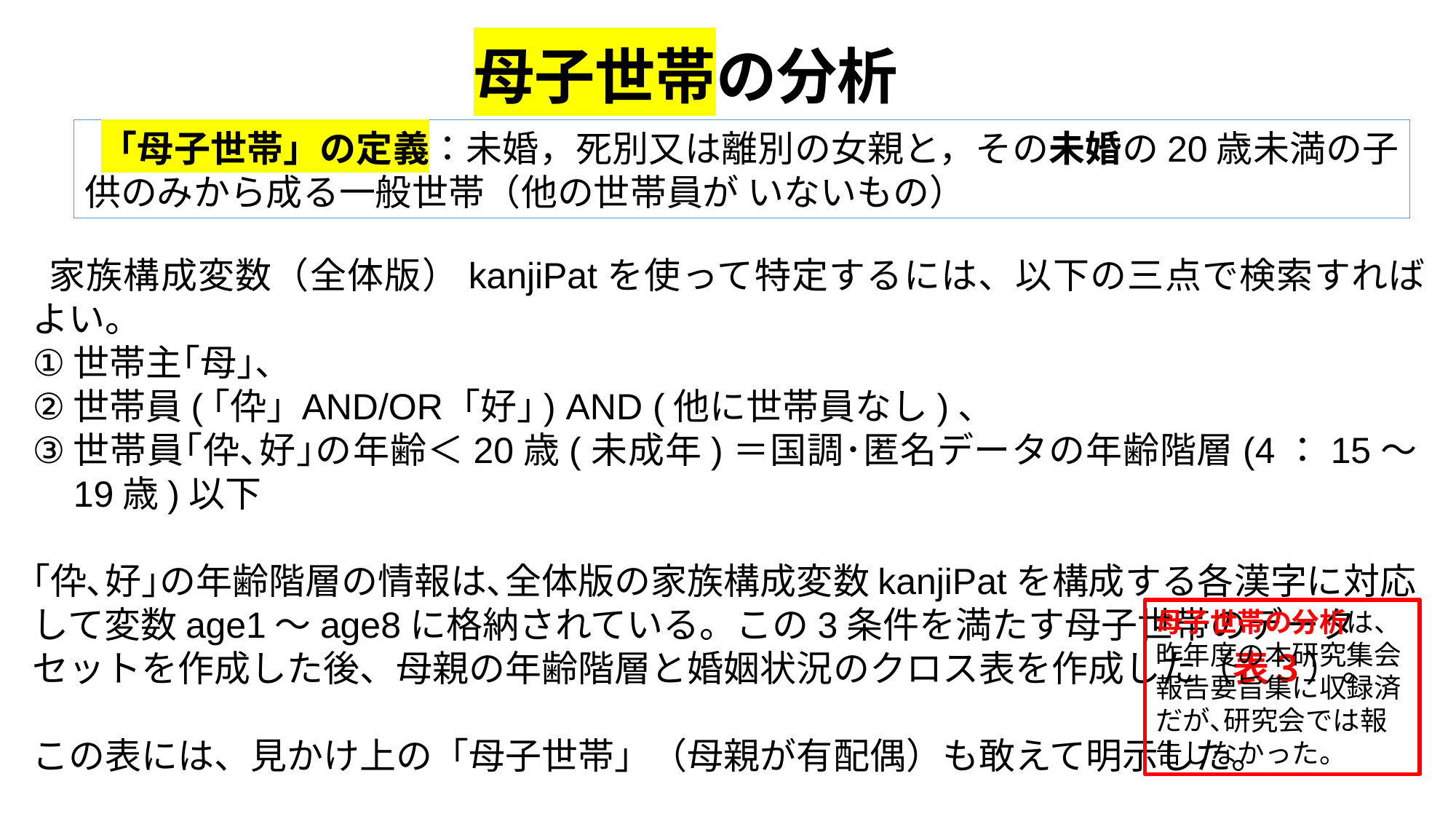

# 母子世帯の分析
「母子世帯」の定義：未婚，死別又は離別の女親と，その未婚の20歳未満の子供のみから成る一般世帯（他の世帯員が いないもの）
家族構成変数（全体版）kanjiPatを使って特定するには、以下の三点で検索すればよい。
世帯主｢母｣、
世帯員(｢伜｣ AND/OR ｢好｣) AND (他に世帯員なし)、
世帯員｢伜､好｣の年齢＜20歳(未成年)＝国調･匿名データの年齢階層(4：15～19歳)以下

｢伜､好｣の年齢階層の情報は､全体版の家族構成変数kanjiPatを構成する各漢字に対応して変数age1～age8に格納されている。この3条件を満たす母子世帯のデータセットを作成した後、母親の年齢階層と婚姻状況のクロス表を作成した（表３）。

この表には、見かけ上の「母子世帯」（母親が有配偶）も敢えて明示した。
母子世帯の分析は、昨年度の本研究集会報告要旨集に収録済だが､研究会では報告しなかった。